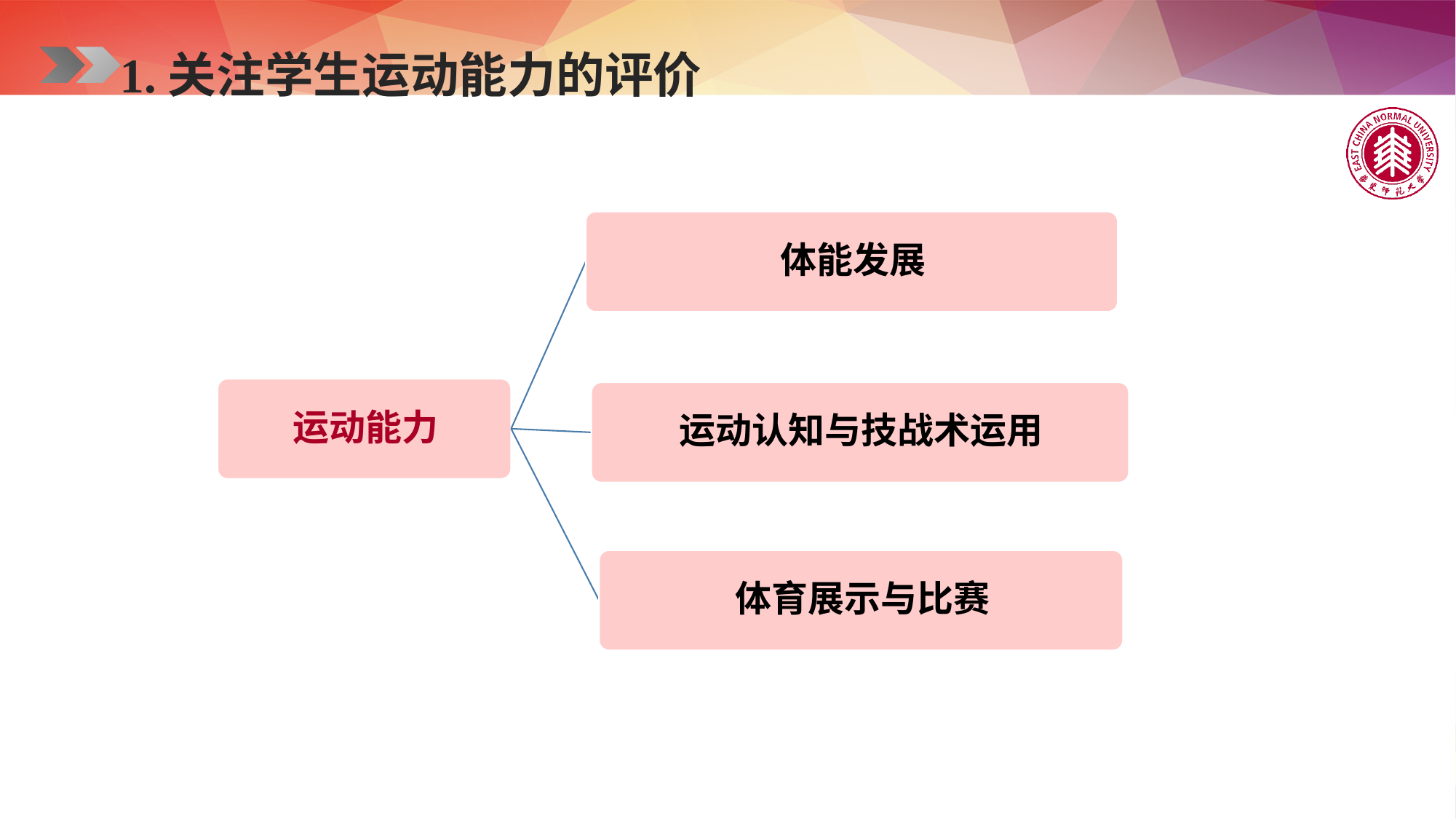

1.关注学生运动能力的评价
运动能力

体能发展

运动认知与技战术运用

体育展示与比赛